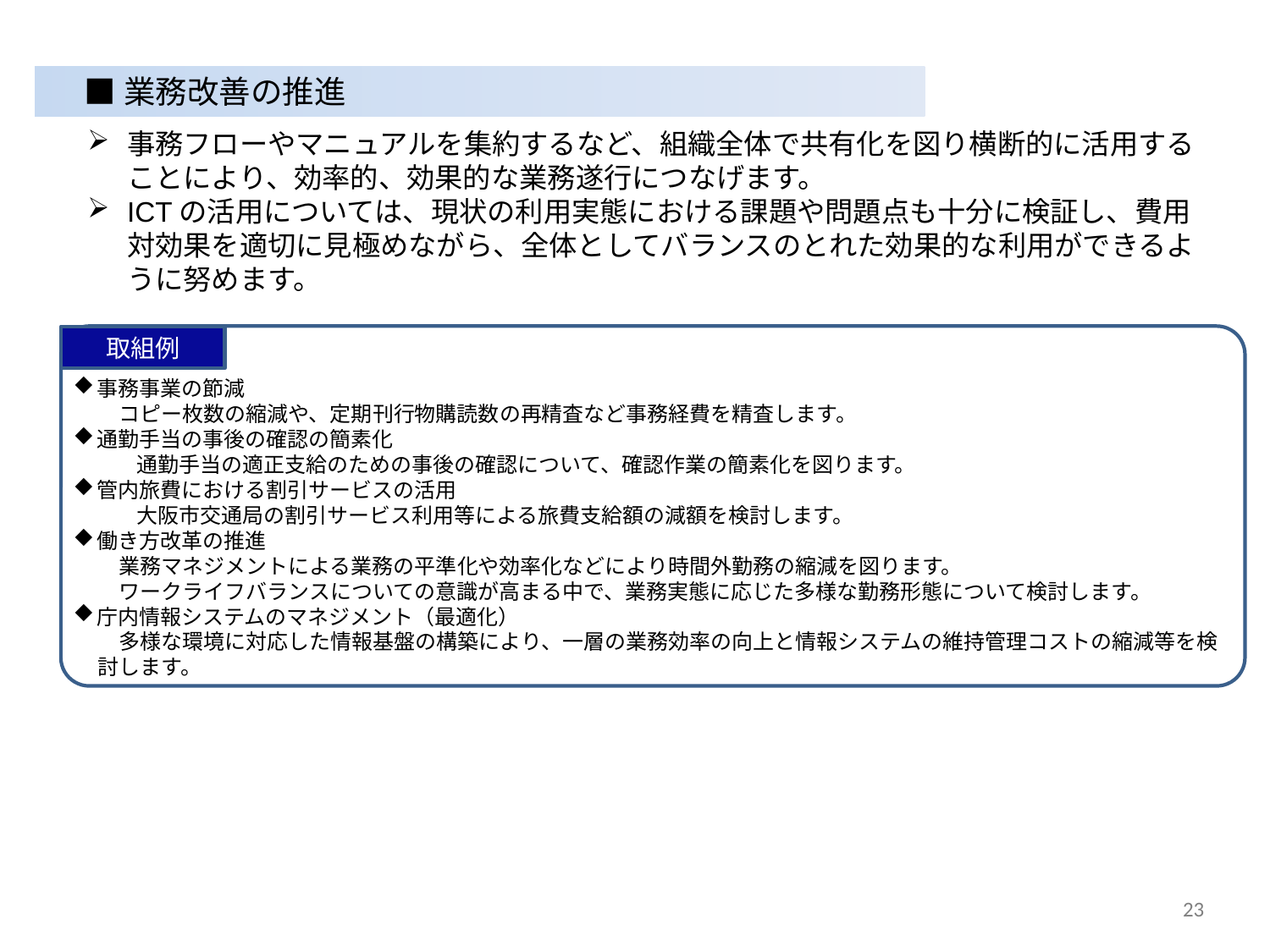

■業務改善の推進
事務フローやマニュアルを集約するなど、組織全体で共有化を図り横断的に活用することにより、効率的、効果的な業務遂行につなげます。
ICTの活用については、現状の利用実態における課題や問題点も十分に検証し、費用対効果を適切に見極めながら、全体としてバランスのとれた効果的な利用ができるように努めます。

取組例
事務事業の節減
　コピー枚数の縮減や、定期刊行物購読数の再精査など事務経費を精査します。
通勤手当の事後の確認の簡素化
　　　通勤手当の適正支給のための事後の確認について、確認作業の簡素化を図ります。
管内旅費における割引サービスの活用
　　　大阪市交通局の割引サービス利用等による旅費支給額の減額を検討します。
働き方改革の推進
　業務マネジメントによる業務の平準化や効率化などにより時間外勤務の縮減を図ります。
　ワークライフバランスについての意識が高まる中で、業務実態に応じた多様な勤務形態について検討します。
庁内情報システムのマネジメント（最適化）
　多様な環境に対応した情報基盤の構築により、一層の業務効率の向上と情報システムの維持管理コストの縮減等を検討します。
23